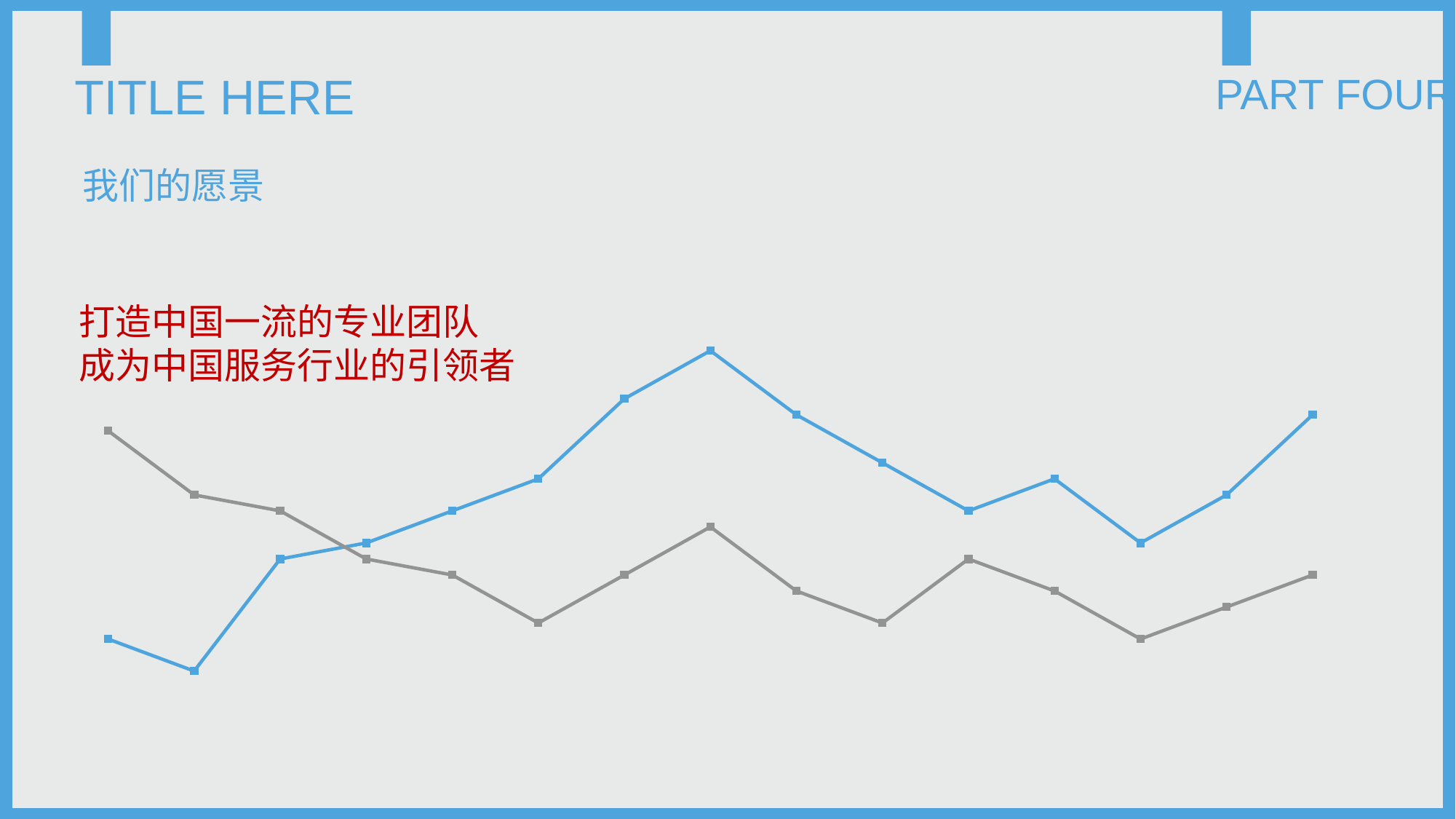

TITLE HERE
PART FOUR

我们的愿景

打造中国一流的专业团队
成为中国服务行业的引领者

### Chart

| Category | 系列 1 | 系列 2 |
|---|---|---|
| 类别 1 | 1.0 | 2.3 |
| 类别 2 | 0.8 | 1.9000000000000001 |
| 类别 3 | 1.5 | 1.8 |
| 类别 4 | 1.6 | 1.5 |